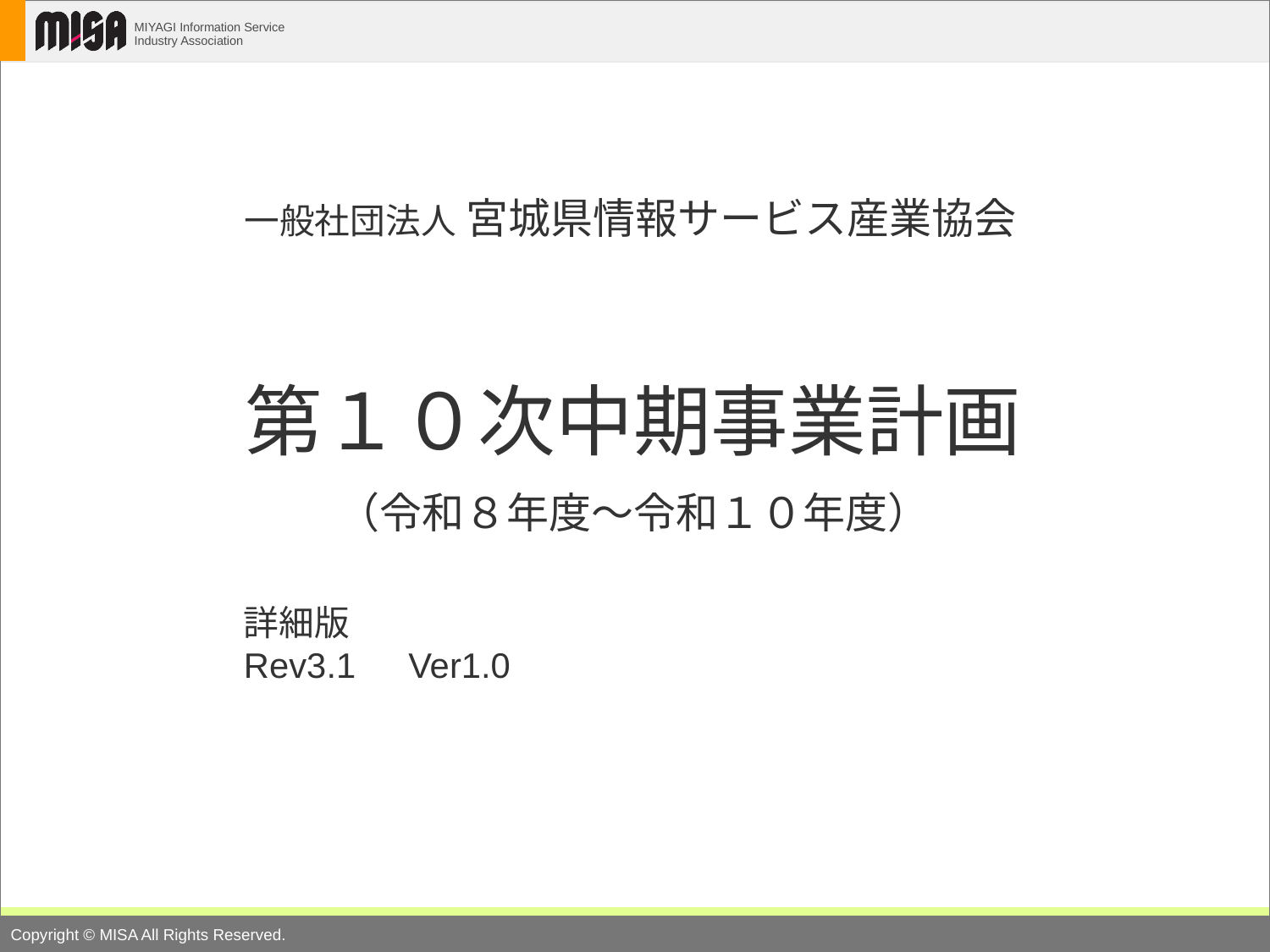

一般社団法人 宮城県情報サービス産業協会
第１０次中期事業計画
（令和８年度～令和１０年度）
詳細版
Rev3.1　Ver1.0